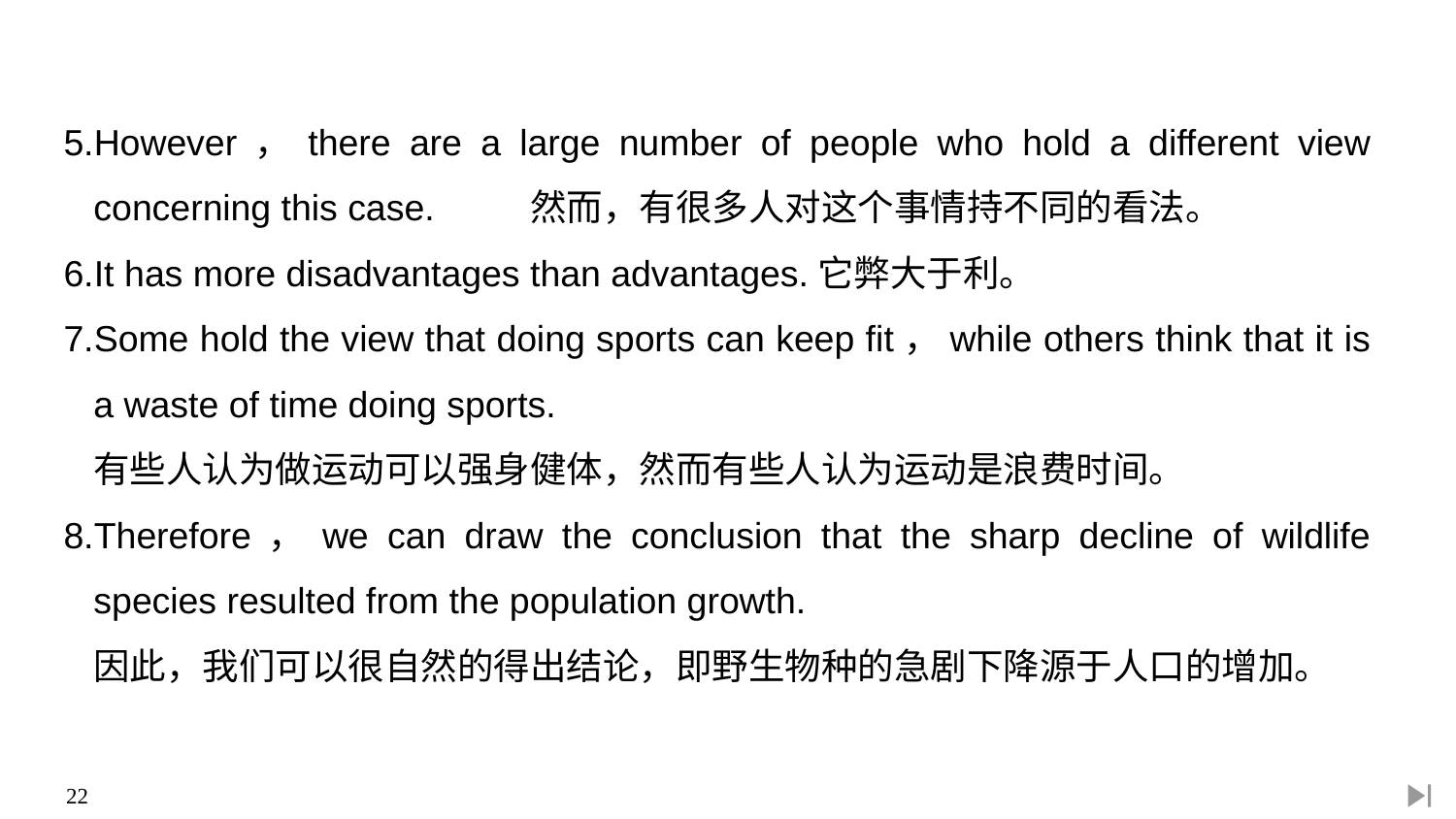

5.However，there are a large number of people who hold a different view concerning this case.	然而，有很多人对这个事情持不同的看法。
6.It has more disadvantages than advantages.它弊大于利。
7.Some hold the view that doing sports can keep fit，while others think that it is a waste of time doing sports.
	有些人认为做运动可以强身健体，然而有些人认为运动是浪费时间。
8.Therefore，we can draw the conclusion that the sharp decline of wildlife species resulted from the population growth.
	因此，我们可以很自然的得出结论，即野生物种的急剧下降源于人口的增加。